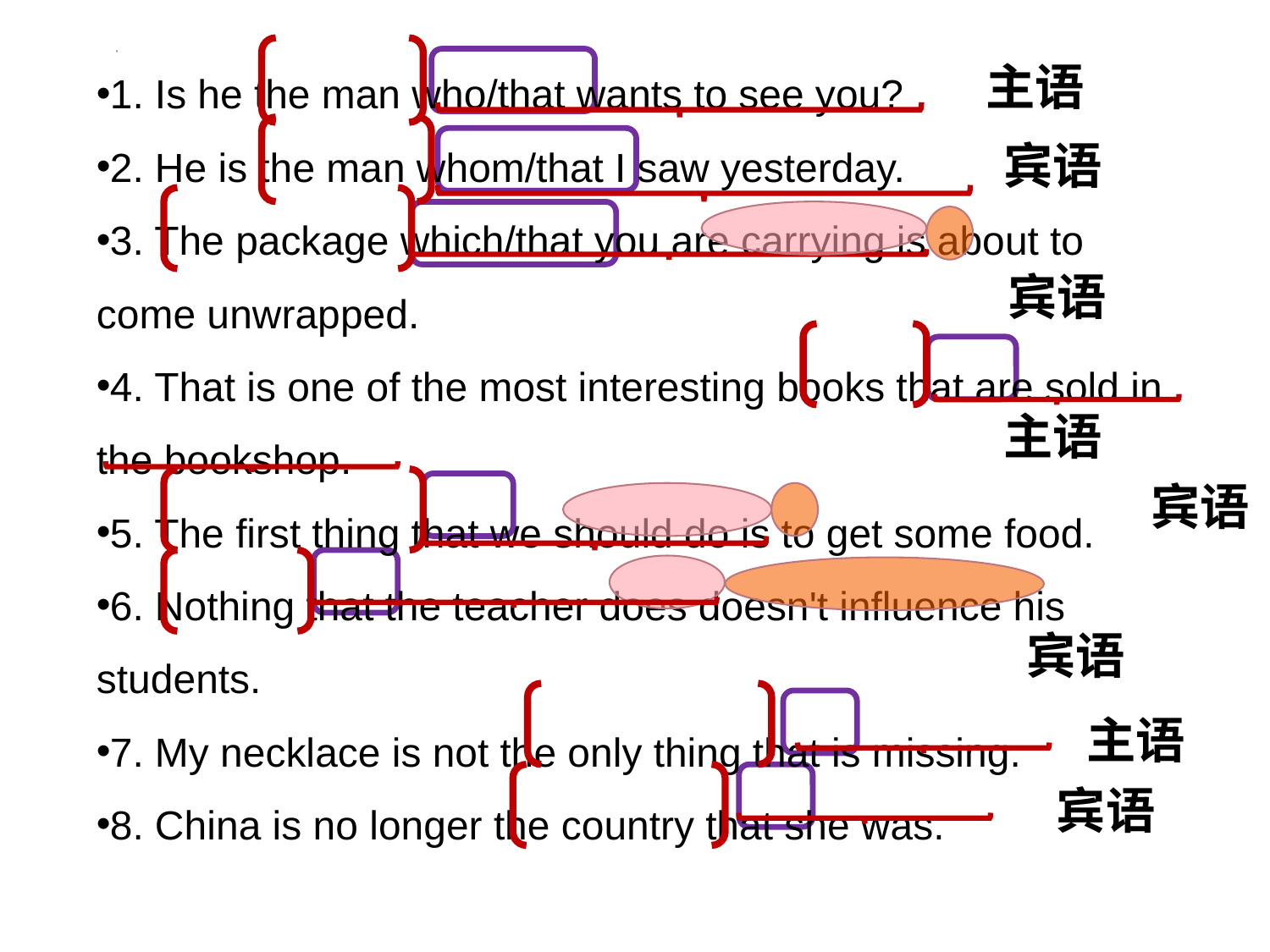

1. Is he the man who/that wants to see you?
2. He is the man whom/that I saw yesterday.
3. The package which/that you are carrying is about to come unwrapped.
4. That is one of the most interesting books that are sold in the bookshop.
5. The first thing that we should do is to get some food.
6. Nothing that the teacher does doesn't influence his students.
7. My necklace is not the only thing that is missing.
8. China is no longer the country that she was.

主语

宾语

宾语

主语

宾语

宾语

主语

宾语